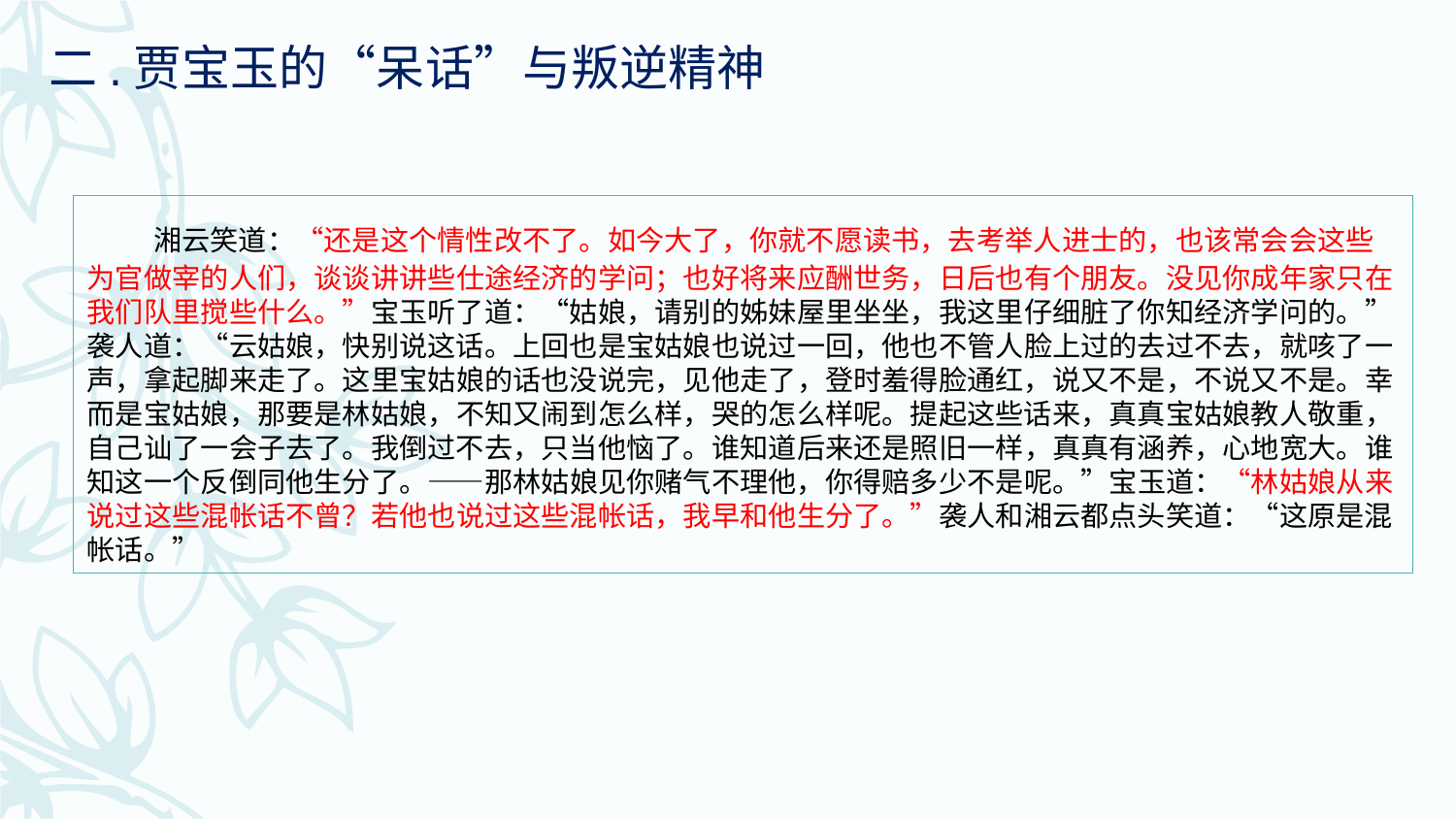

二.贾宝玉的“呆话”与叛逆精神
     湘云笑道：“还是这个情性改不了。如今大了，你就不愿读书，去考举人进士的，也该常会会这些为官做宰的人们，谈谈讲讲些仕途经济的学问；也好将来应酬世务，日后也有个朋友。没见你成年家只在我们队里搅些什么。”宝玉听了道：“姑娘，请别的姊妹屋里坐坐，我这里仔细脏了你知经济学问的。”袭人道：“云姑娘，快别说这话。上回也是宝姑娘也说过一回，他也不管人脸上过的去过不去，就咳了一声，拿起脚来走了。这里宝姑娘的话也没说完，见他走了，登时羞得脸通红，说又不是，不说又不是。幸而是宝姑娘，那要是林姑娘，不知又闹到怎么样，哭的怎么样呢。提起这些话来，真真宝姑娘教人敬重，自己讪了一会子去了。我倒过不去，只当他恼了。谁知道后来还是照旧一样，真真有涵养，心地宽大。谁知这一个反倒同他生分了。——那林姑娘见你赌气不理他，你得赔多少不是呢。”宝玉道：“林姑娘从来说过这些混帐话不曾？若他也说过这些混帐话，我早和他生分了。”袭人和湘云都点头笑道：“这原是混帐话。”